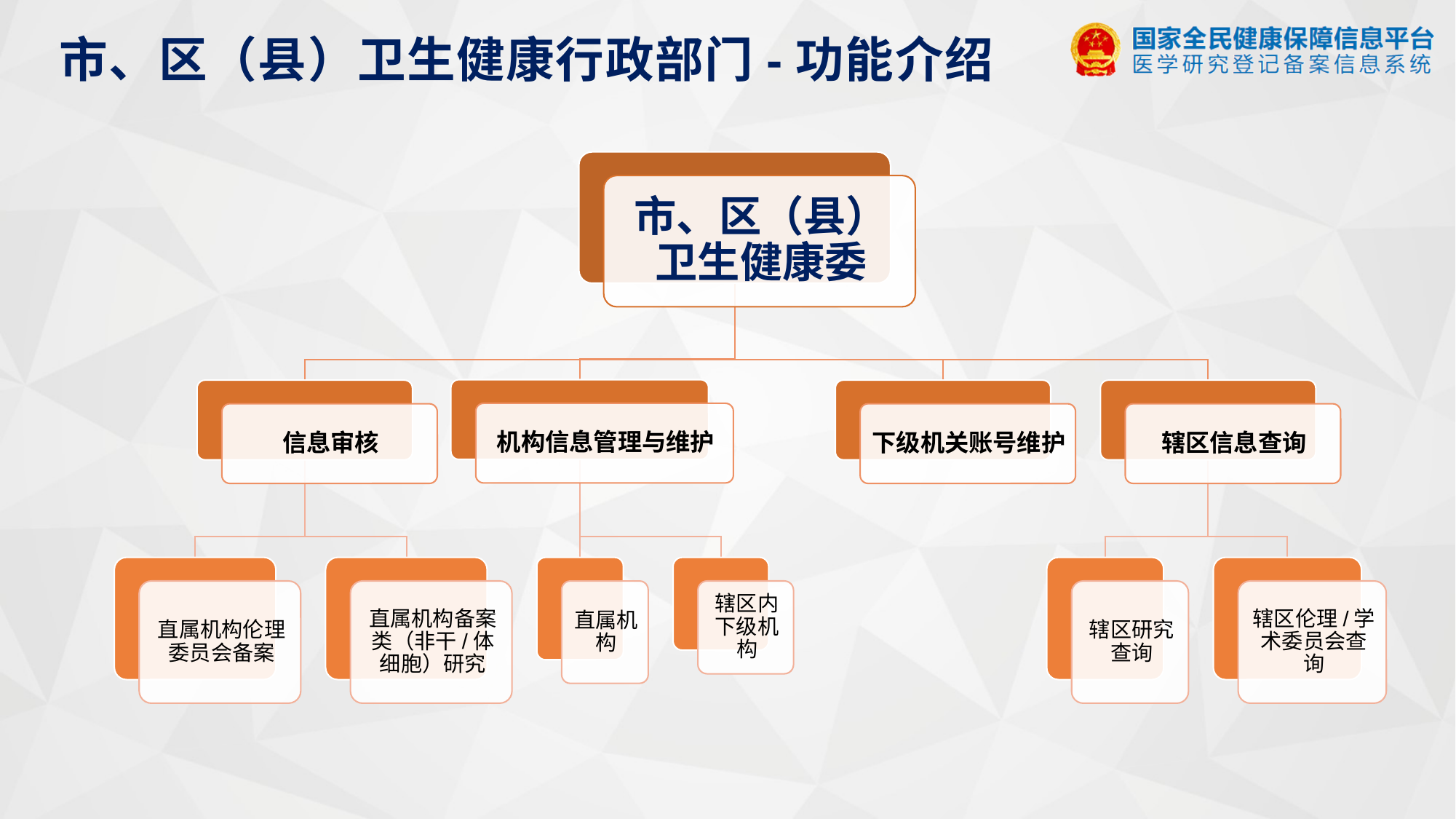

# 市、区（县）卫生健康行政部门-功能介绍
市、区（县）卫生健康委
信息审核
直属机构伦理委员会备案
直属机构备案类（非干/体细胞）研究
机构信息管理与维护
直属机构
辖区内下级机构
下级机关账号维护
辖区信息查询
辖区研究查询
辖区伦理/学术委员会查询